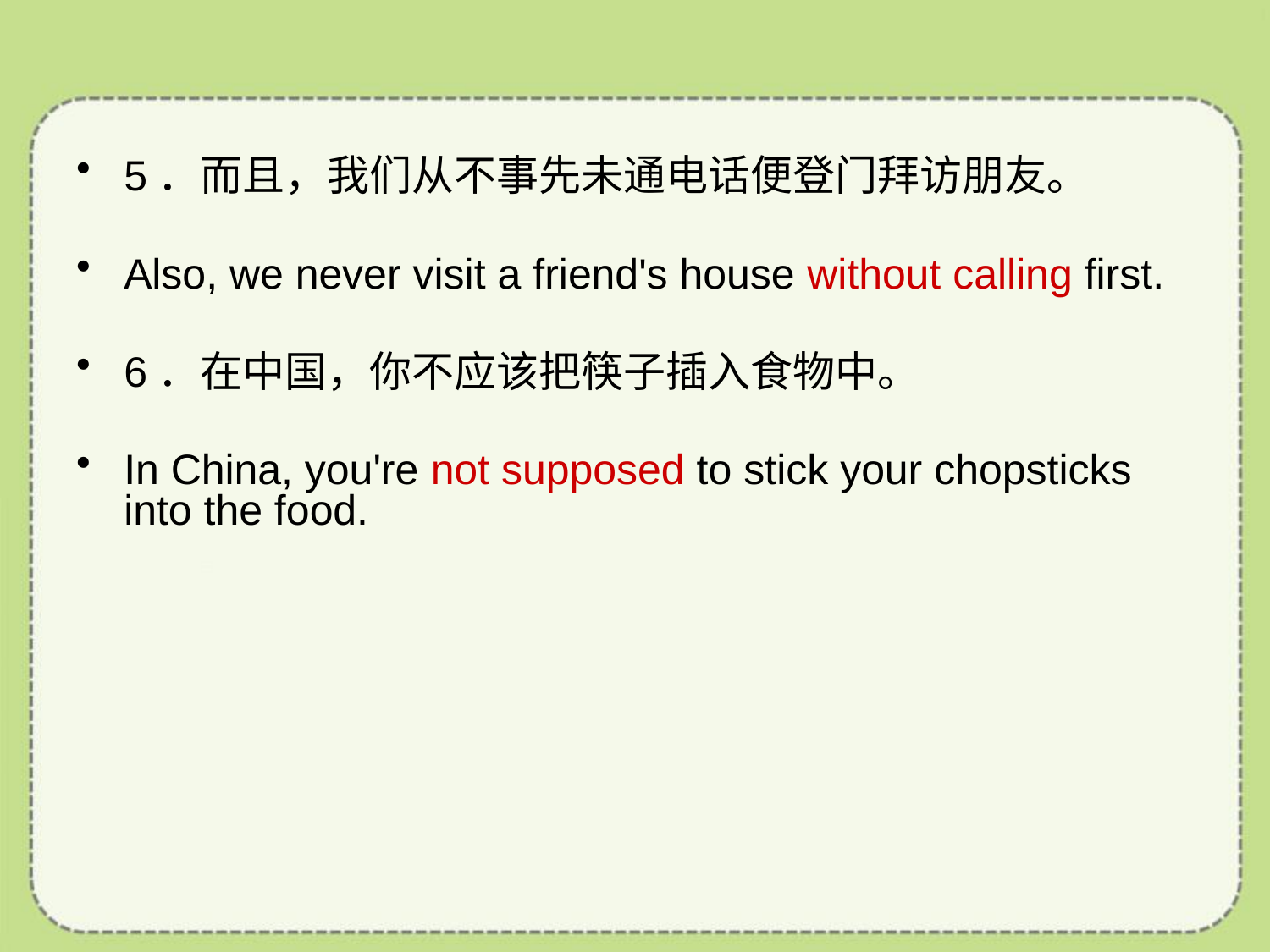

5．而且，我们从不事先未通电话便登门拜访朋友。

Also, we never visit a friend's house without calling first.

6．在中国，你不应该把筷子插入食物中。

In China, you're not supposed to stick your chopsticks into the food.